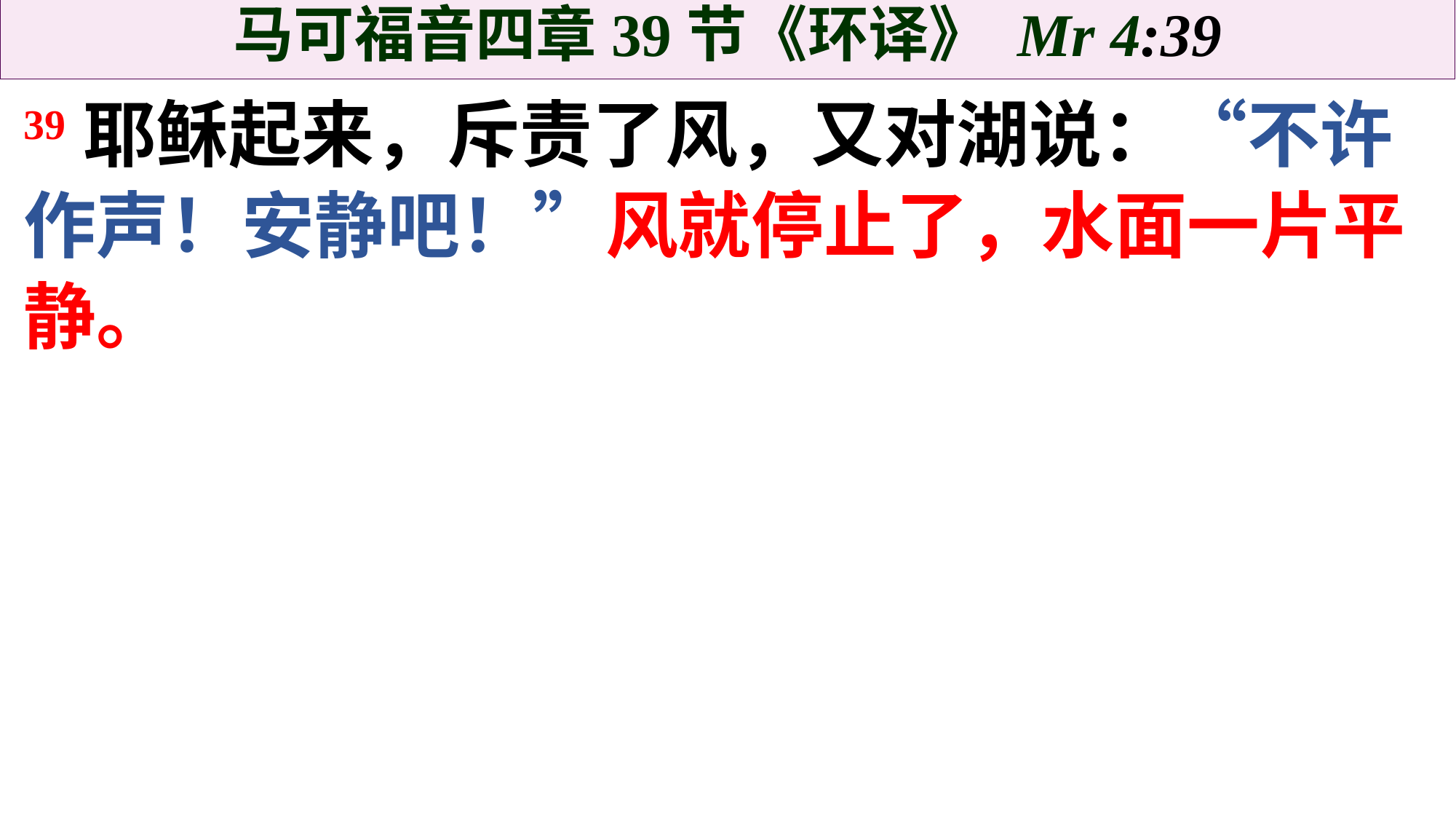

马可福音四章39节《环译》 Mr 4:39
39耶稣起来，斥责了风，又对湖说：“不许作声！安静吧！”风就停止了，水面一片平静。